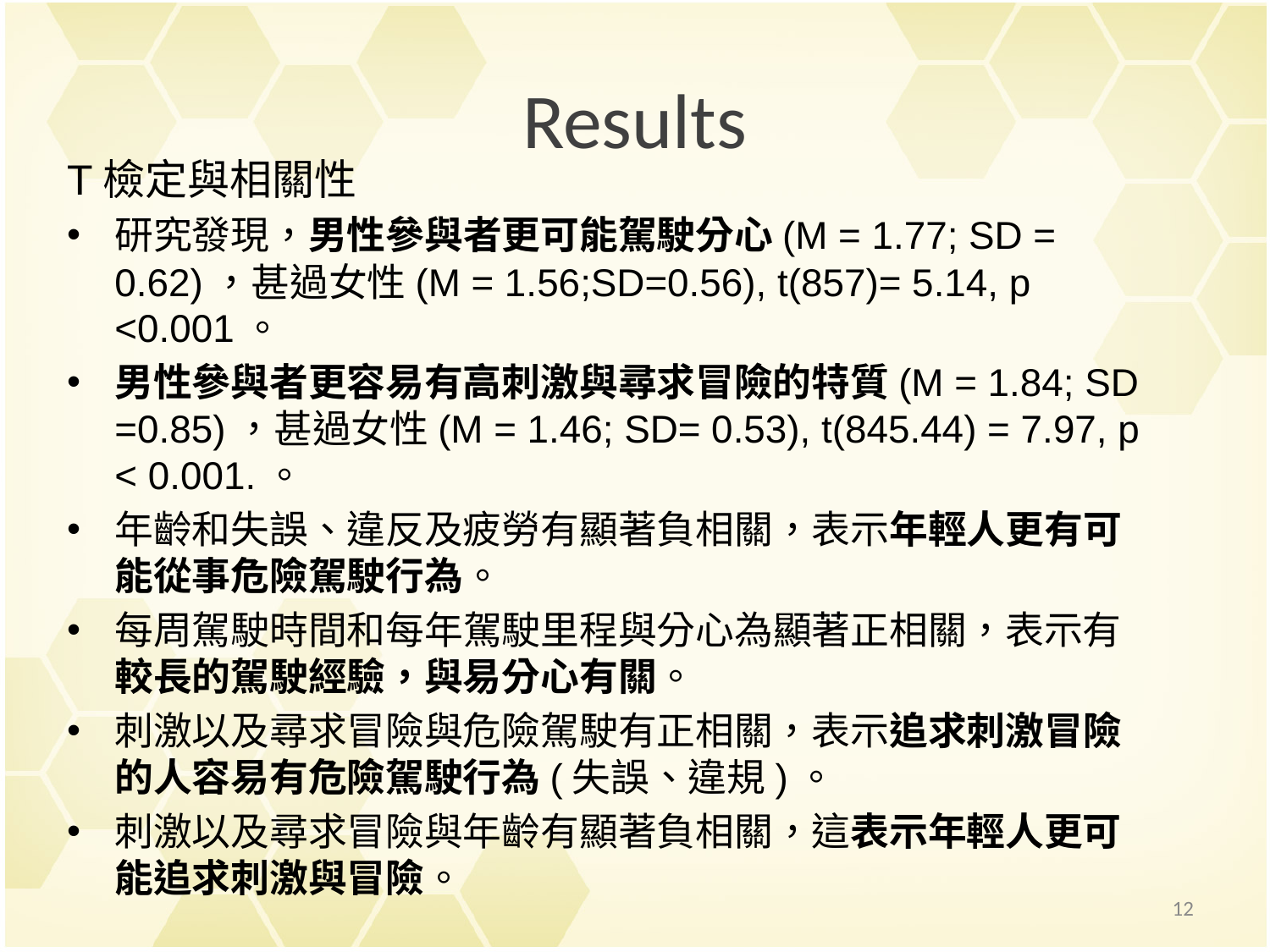

# Results
T檢定與相關性
研究發現，男性參與者更可能駕駛分心(M = 1.77; SD = 0.62)，甚過女性(M = 1.56;SD=0.56), t(857)= 5.14, p <0.001。
男性參與者更容易有高刺激與尋求冒險的特質(M = 1.84; SD =0.85)，甚過女性(M = 1.46; SD= 0.53), t(845.44) = 7.97, p < 0.001.。
年齡和失誤、違反及疲勞有顯著負相關，表示年輕人更有可能從事危險駕駛行為。
每周駕駛時間和每年駕駛里程與分心為顯著正相關，表示有較長的駕駛經驗，與易分心有關。
刺激以及尋求冒險與危險駕駛有正相關，表示追求刺激冒險的人容易有危險駕駛行為(失誤、違規)。
刺激以及尋求冒險與年齡有顯著負相關，這表示年輕人更可能追求刺激與冒險。
12